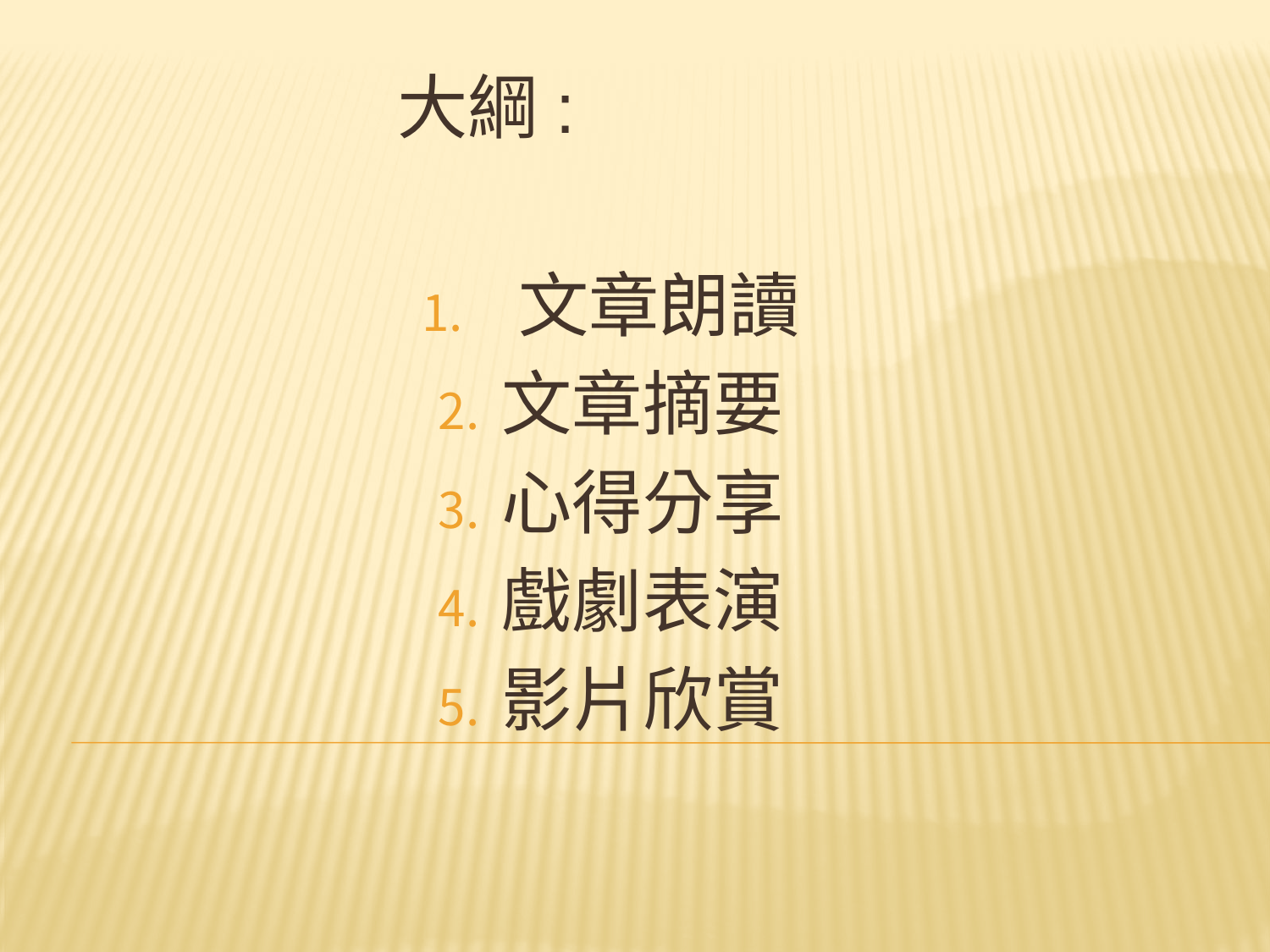

大綱:

 文章朗讀
文章摘要
心得分享
戲劇表演
影片欣賞
#